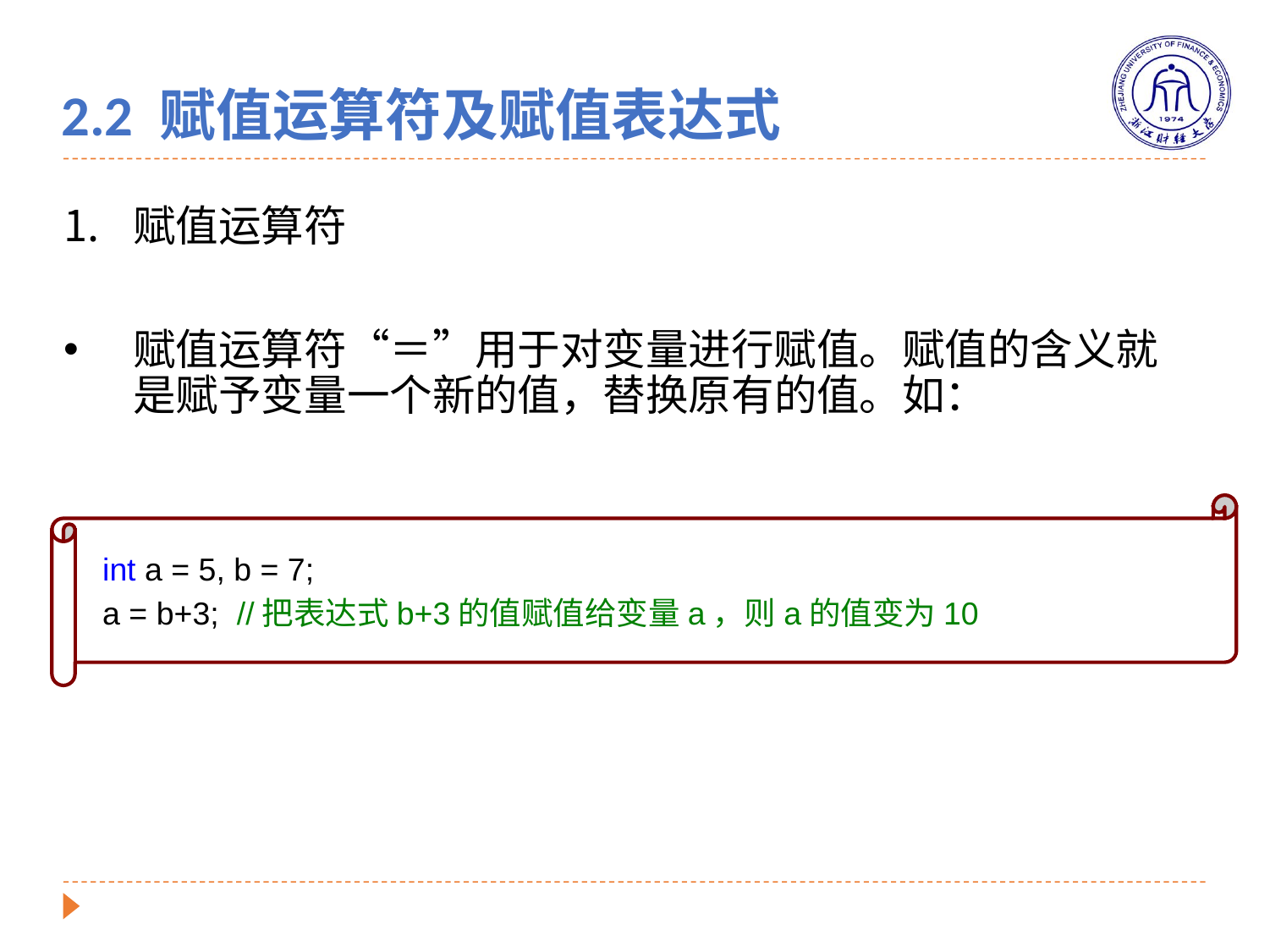

# 2.2 赋值运算符及赋值表达式
赋值运算符

赋值运算符“＝”用于对变量进行赋值。赋值的含义就是赋予变量一个新的值，替换原有的值。如：
int a = 5, b = 7;
a = b+3;  //把表达式b+3的值赋值给变量a，则a的值变为10